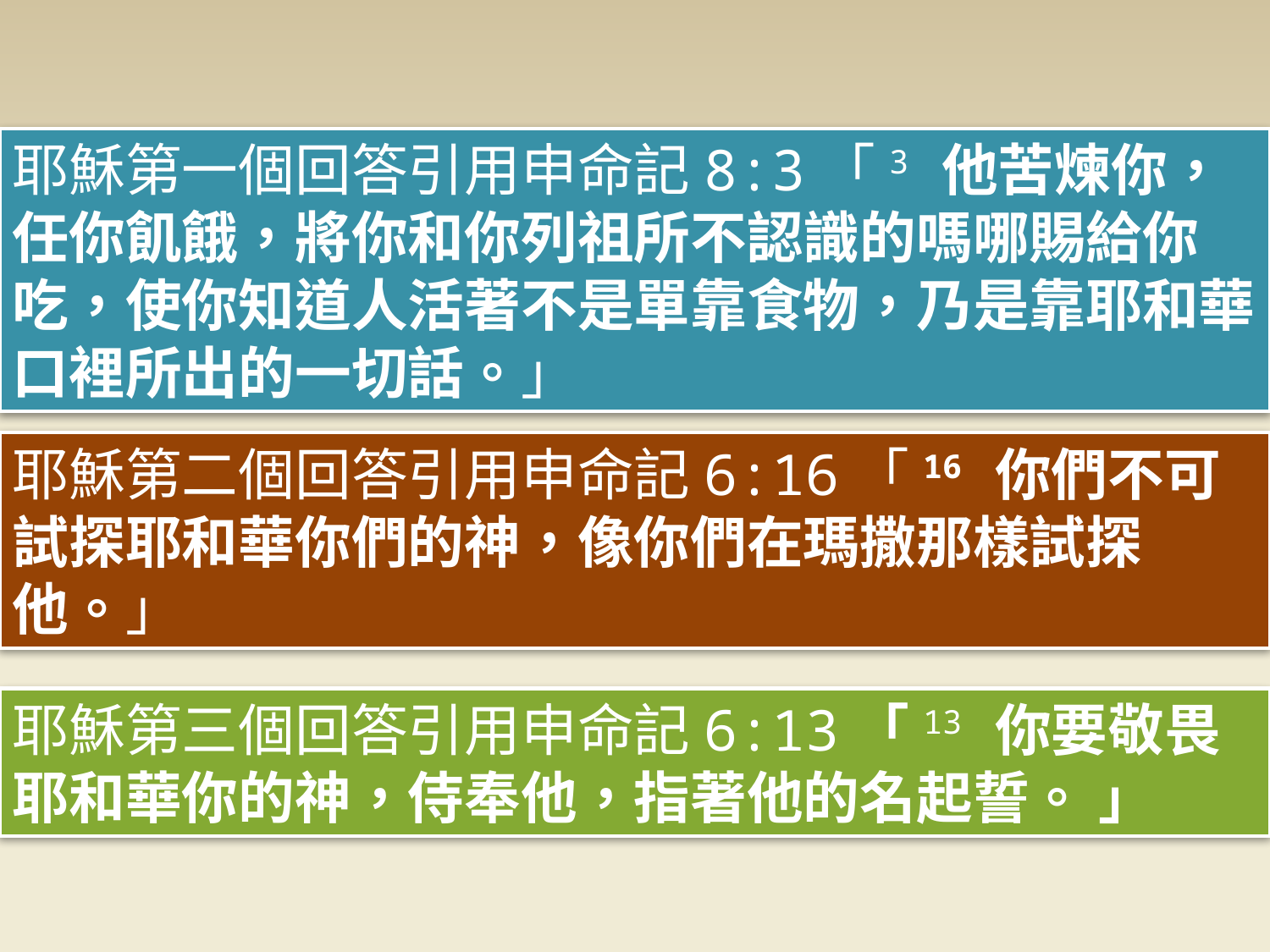

耶穌第一個回答引用申命記8:3「3 他苦煉你，任你飢餓，將你和你列祖所不認識的嗎哪賜給你吃，使你知道人活著不是單靠食物，乃是靠耶和華口裡所出的一切話。」
耶穌第二個回答引用申命記6:16「16 你們不可試探耶和華你們的神，像你們在瑪撒那樣試探他。」
耶穌第三個回答引用申命記6:13「13 你要敬畏耶和華你的神，侍奉他，指著他的名起誓。 」